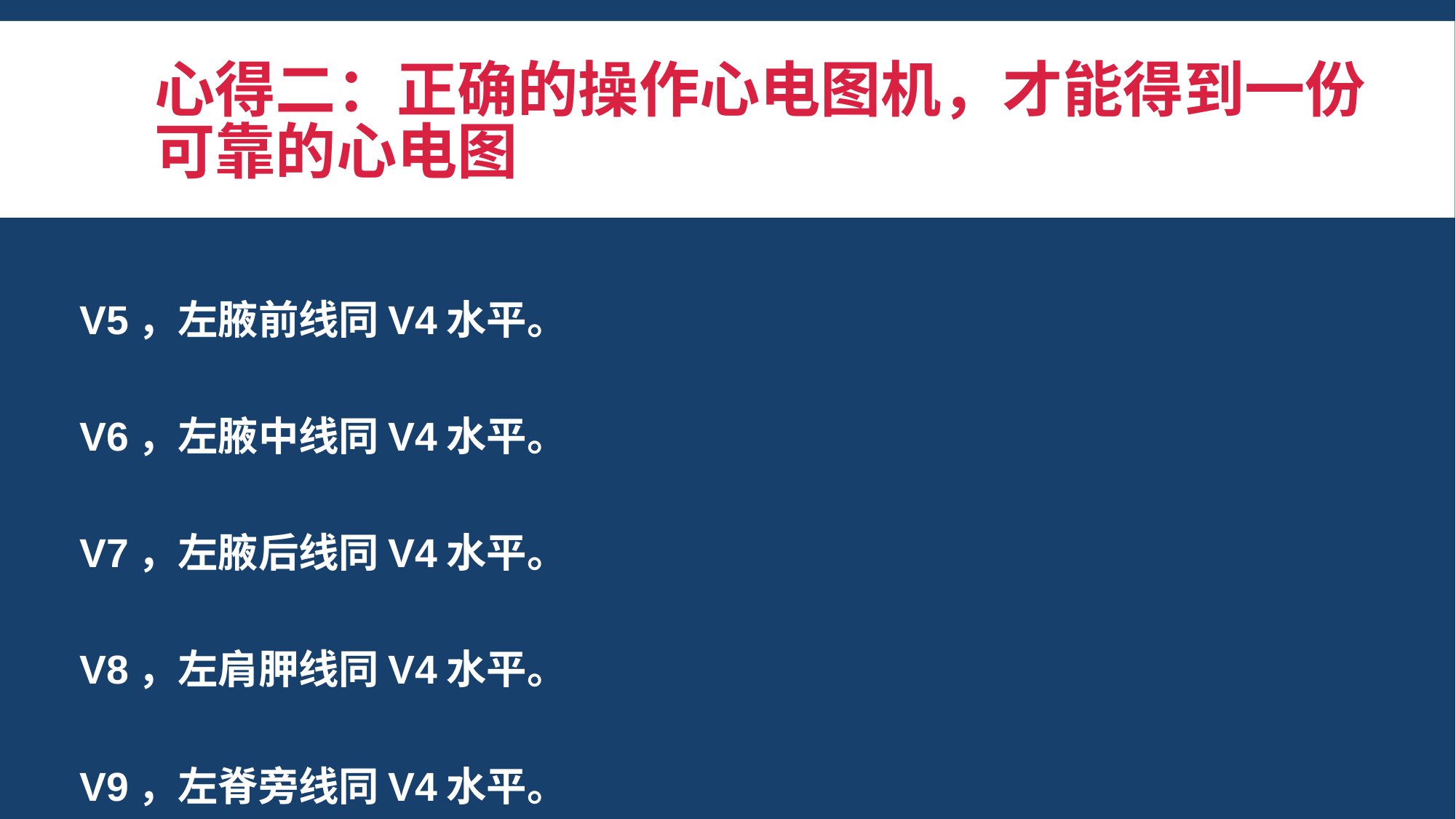

# 心得二：正确的操作心电图机，才能得到一份可靠的心电图
V5，左腋前线同V4水平。
V6，左腋中线同V4水平。
V7，左腋后线同V4水平。
V8，左肩胛线同V4水平。
V9，左脊旁线同V4水平。